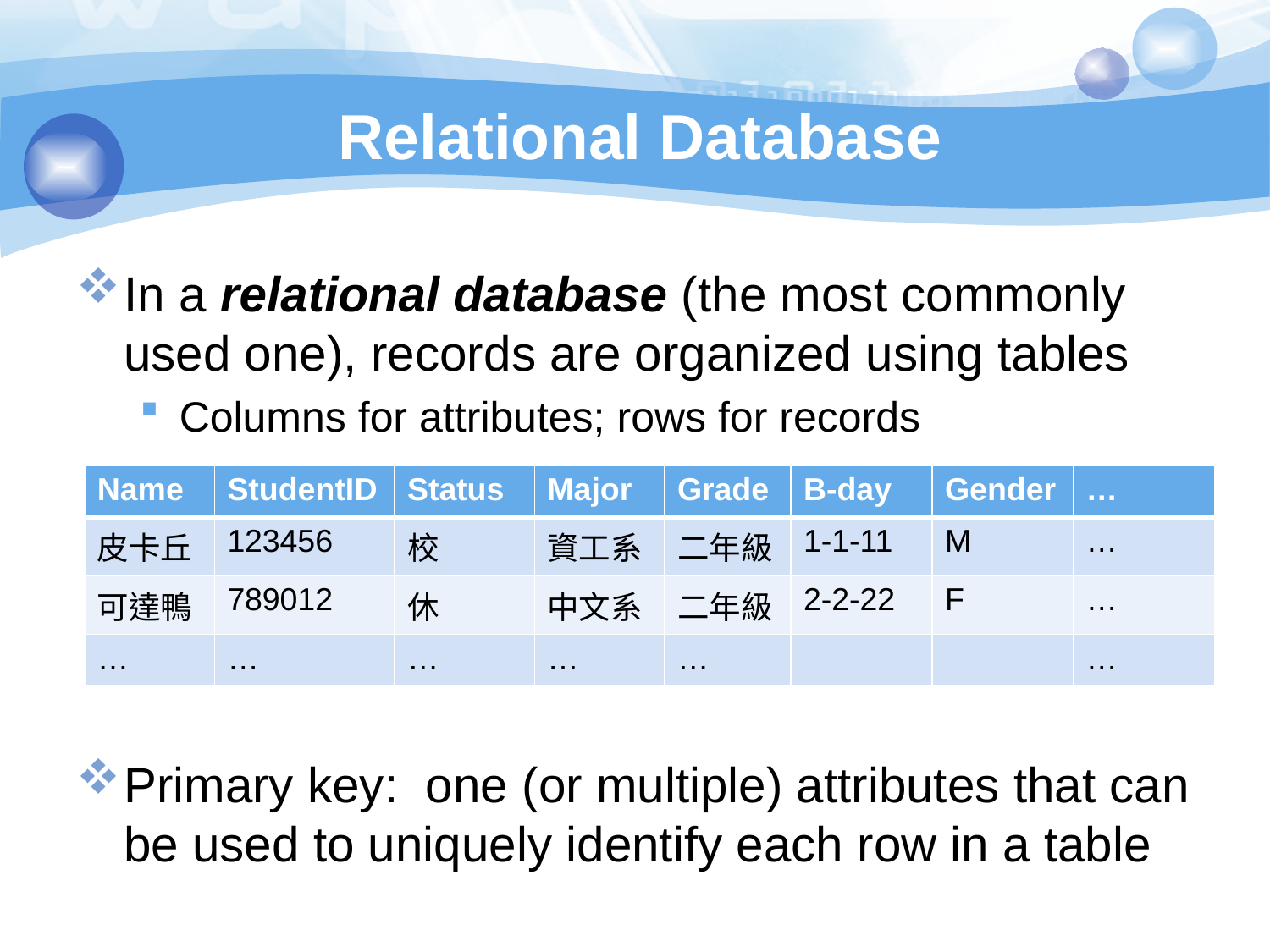

# Relational Database
In a relational database (the most commonly used one), records are organized using tables
Columns for attributes; rows for records

Primary key:  one (or multiple) attributes that can be used to uniquely identify each row in a table
| Name | StudentID | Status | Major | Grade | B-day | Gender | … |
| --- | --- | --- | --- | --- | --- | --- | --- |
| 皮卡丘 | 123456 | 校 | 資工系 | 二年級 | 1-1-11 | M | … |
| 可達鴨 | 789012 | 休 | 中文系 | 二年級 | 2-2-22 | F | … |
| … | … | … | … | … |  |  | … |